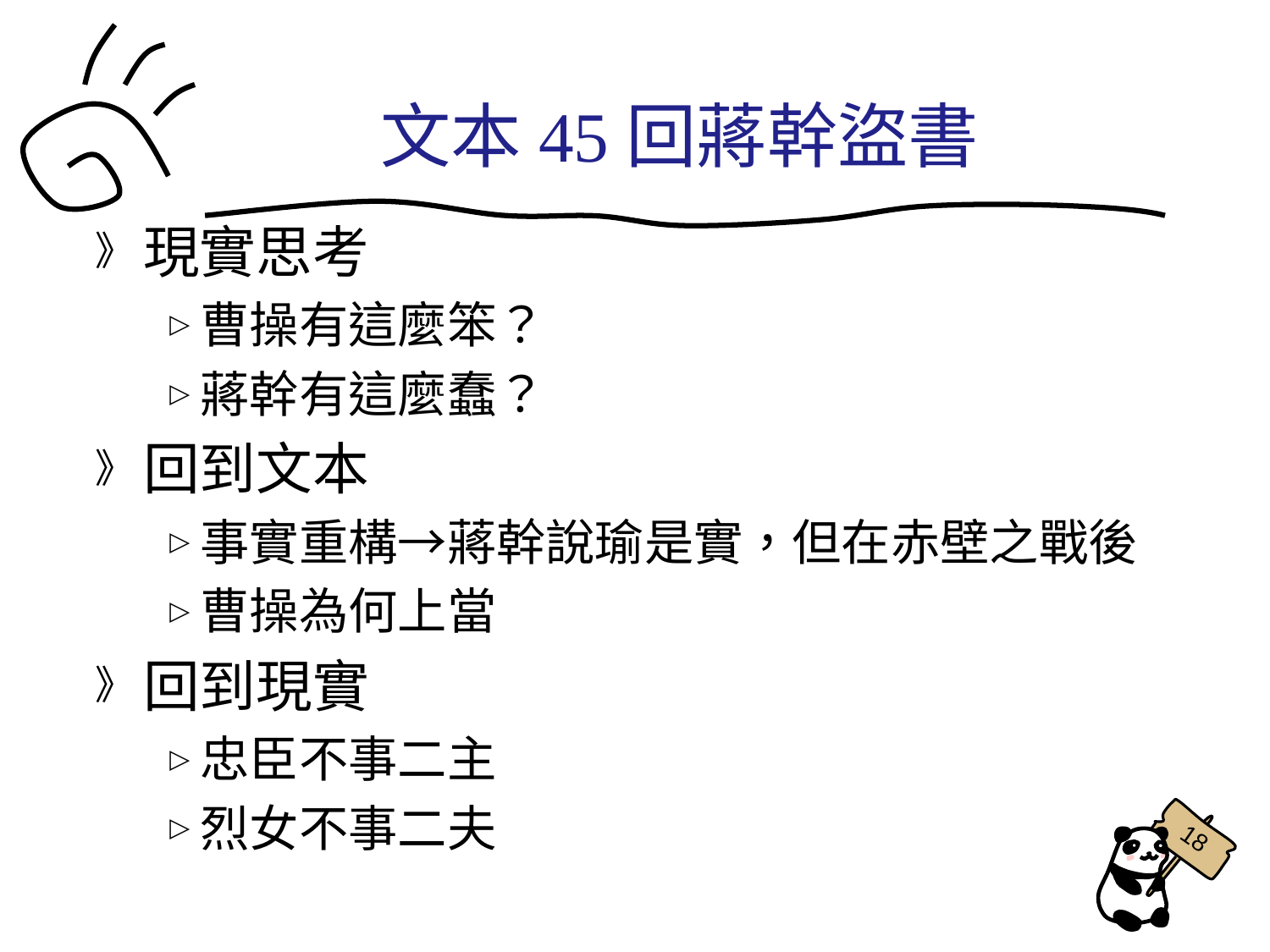

文本45回蔣幹盜書
現實思考
曹操有這麼笨？
蔣幹有這麼蠢？
回到文本
事實重構→蔣幹說瑜是實，但在赤壁之戰後
曹操為何上當
回到現實
忠臣不事二主
烈女不事二夫

18